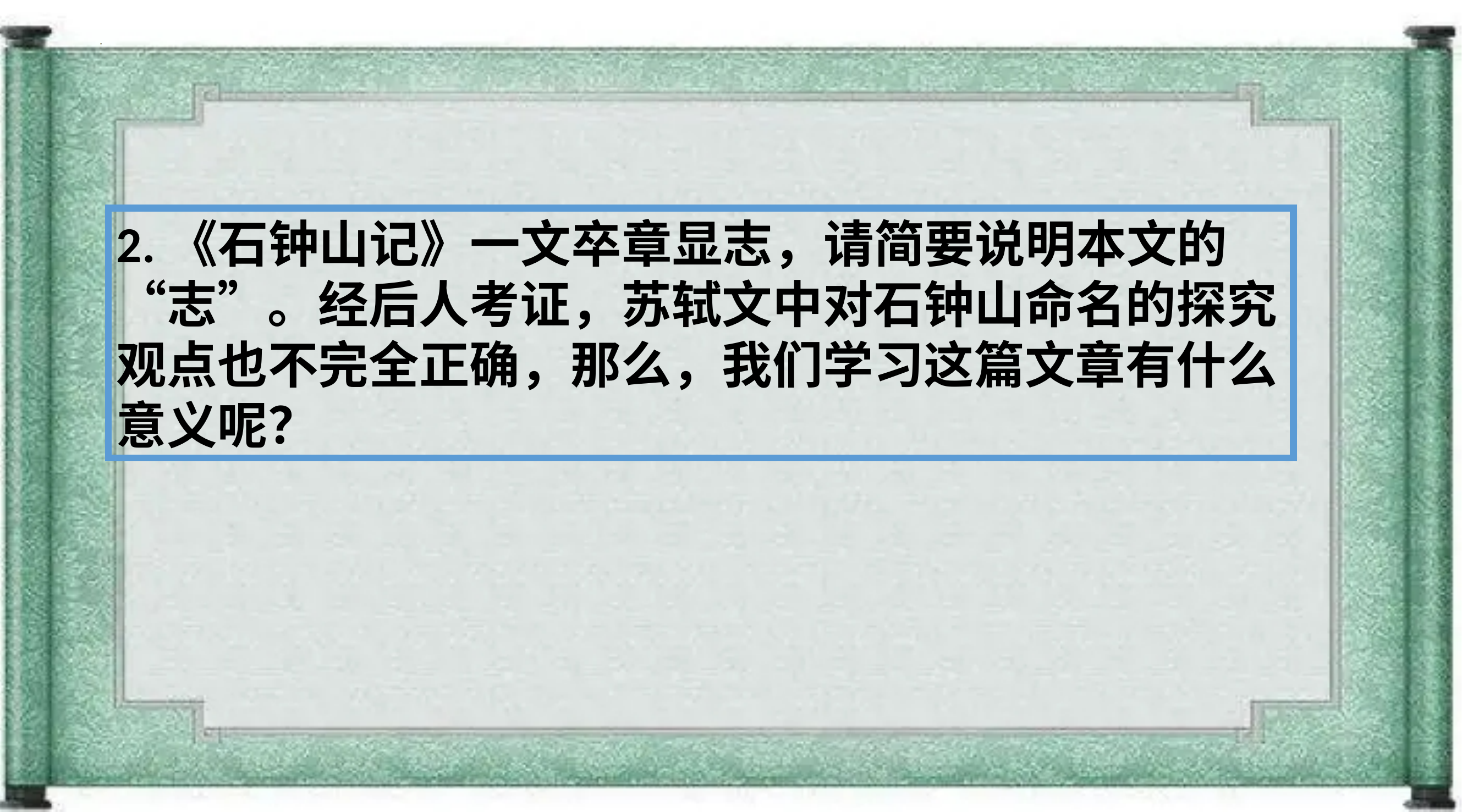

2.《石钟山记》一文卒章显志，请简要说明本文的“志”。经后人考证，苏轼文中对石钟山命名的探究观点也不完全正确，那么，我们学习这篇文章有什么意义呢？